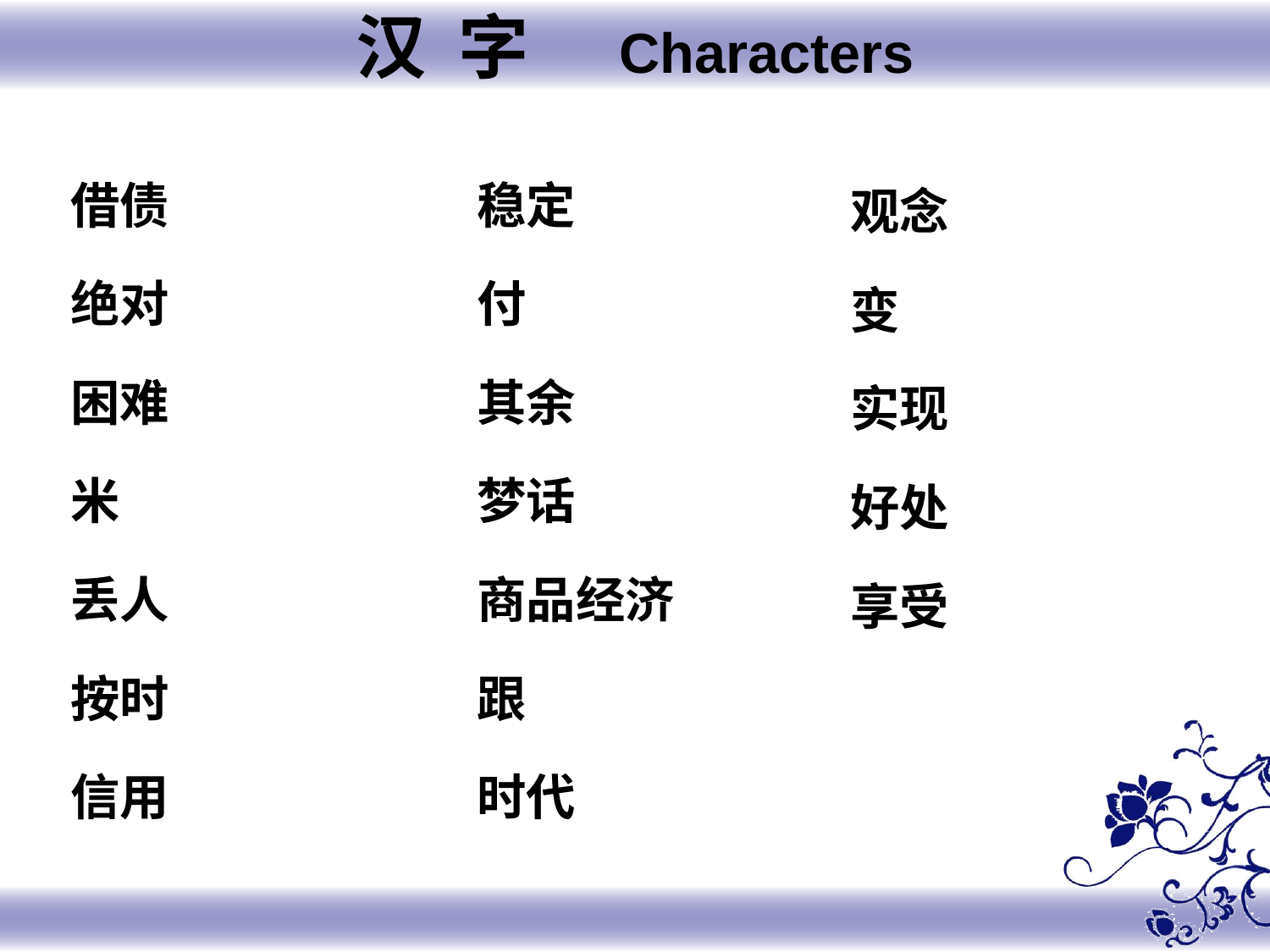

汉  字     Characters
借债
绝对
困难
米
丢人
按时
信用
稳定
付
其余
梦话
商品经济
跟
时代
观念
变
实现
好处
享受